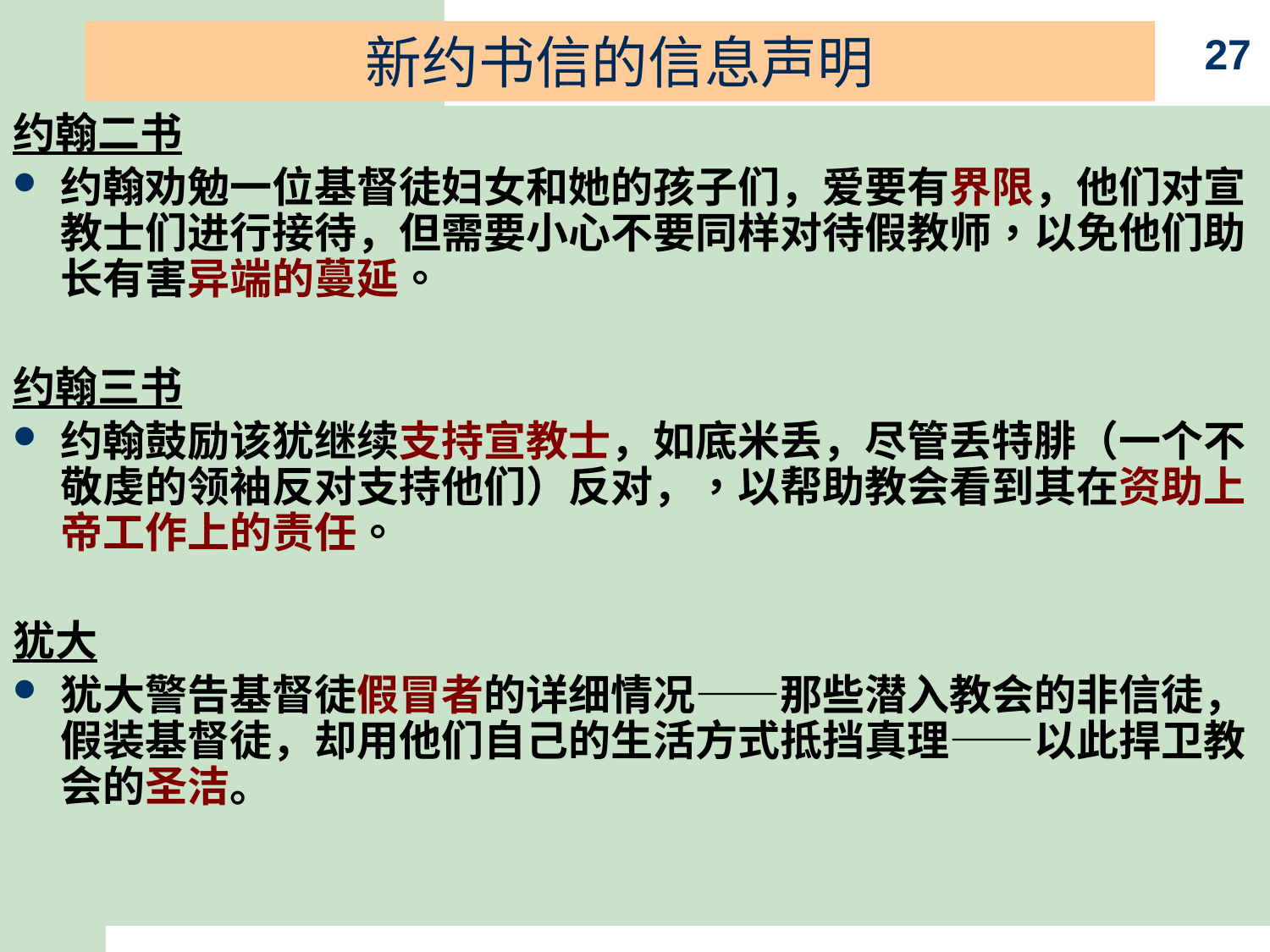

新约书信的信息声明
27
约翰二书
约翰劝勉一位基督徒妇女和她的孩子们，爱要有界限，他们对宣教士们进行接待，但需要小心不要同样对待假教师，以免他们助长有害异端的蔓延。

约翰三书
约翰鼓励该犹继续支持宣教士，如底米丢，尽管丢特腓（一个不敬虔的领袖反对支持他们）反对，，以帮助教会看到其在资助上帝工作上的责任。

犹大
犹大警告基督徒假冒者的详细情况——那些潜入教会的非信徒，假装基督徒，却用他们自己的生活方式抵挡真理——以此捍卫教会的圣洁。